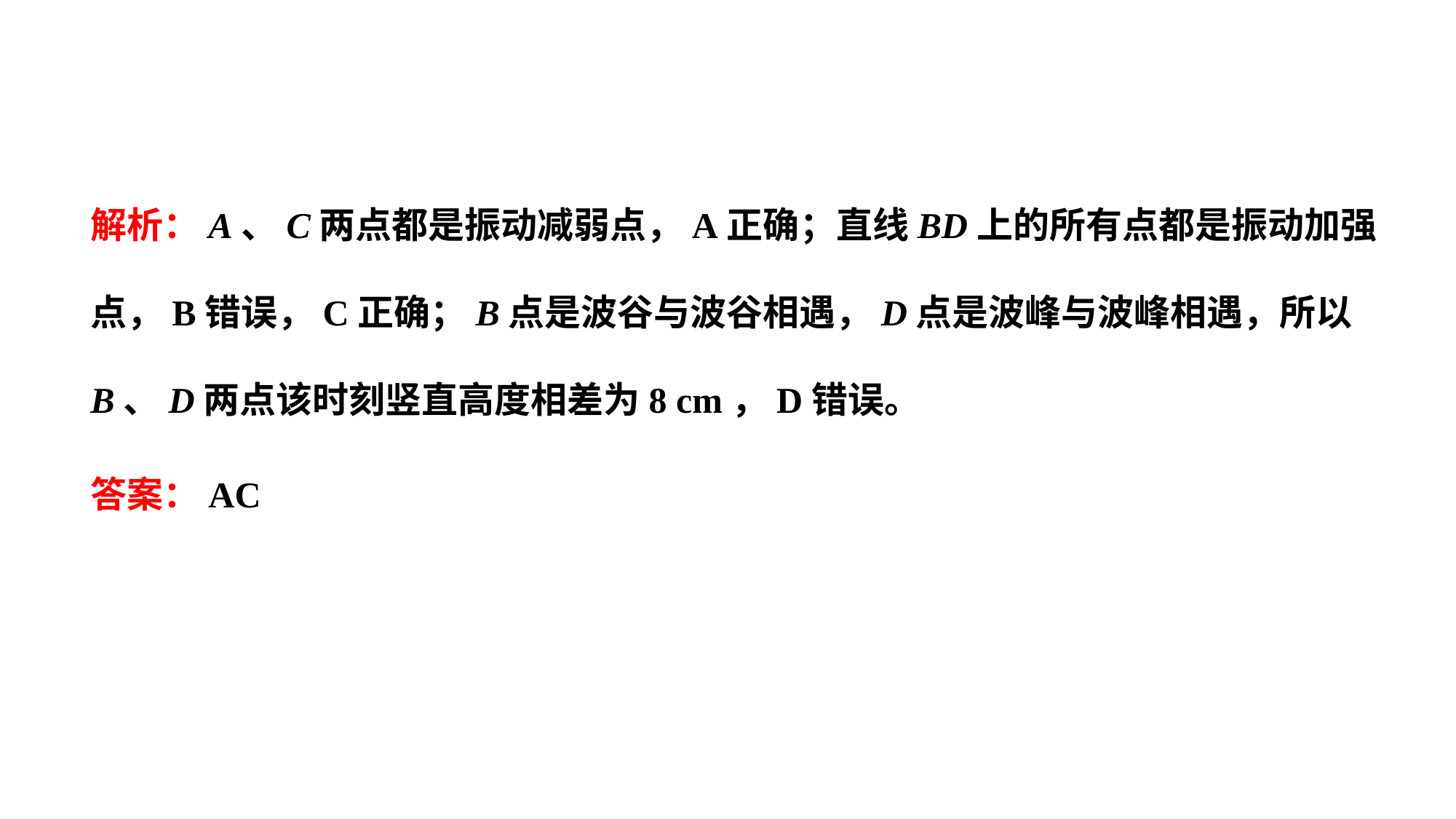

解析：A、C两点都是振动减弱点，A正确；直线BD上的所有点都是振动加强点，B错误，C正确；B点是波谷与波谷相遇，D点是波峰与波峰相遇，所以B、D两点该时刻竖直高度相差为8 cm，D错误。
答案：AC